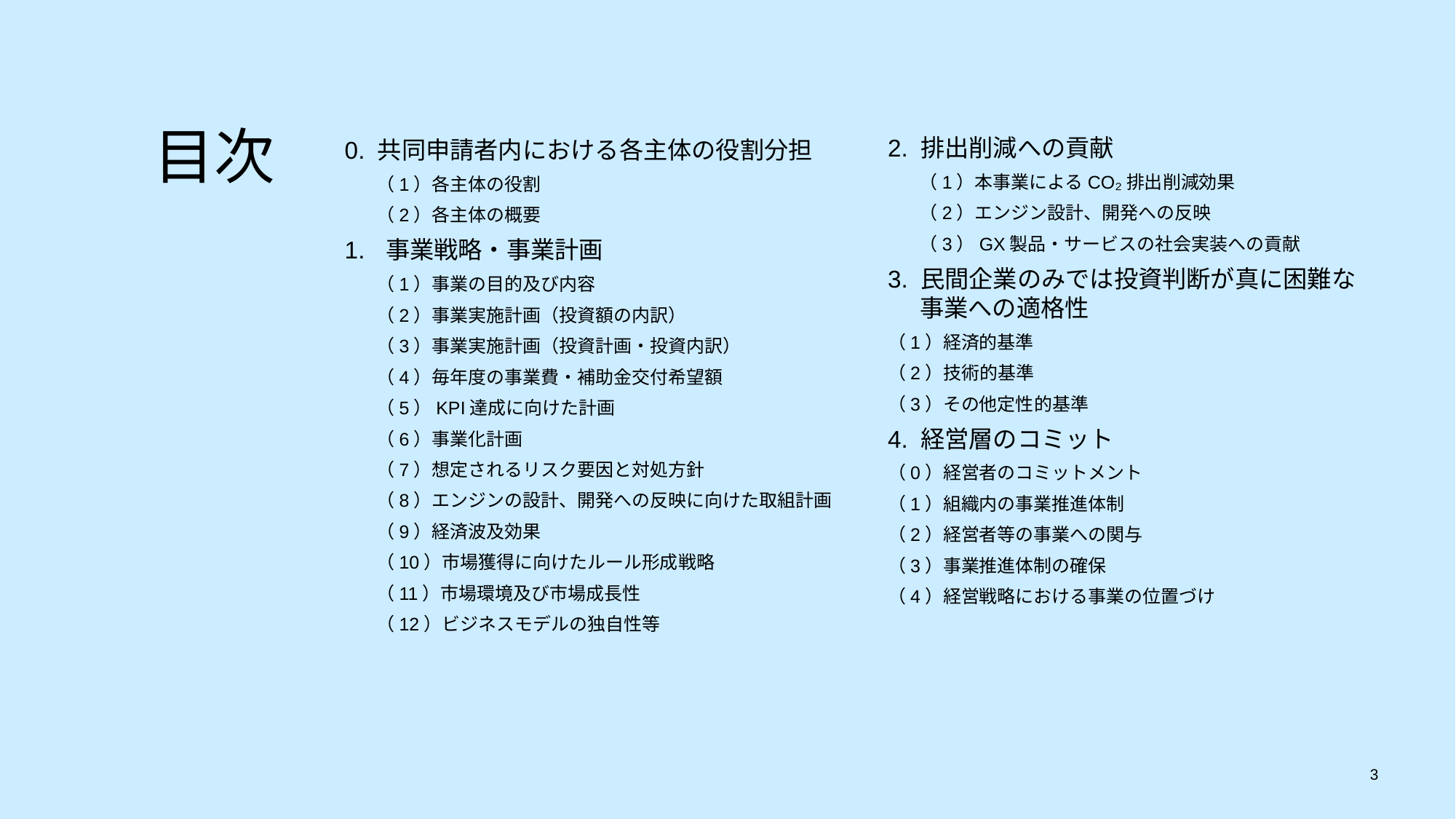

目次
2. 排出削減への貢献
（1）本事業によるCO₂排出削減効果
（2）エンジン設計、開発への反映
（3）GX製品・サービスの社会実装への貢献
3. 民間企業のみでは投資判断が真に困難な
事業への適格性
（1）経済的基準
（2）技術的基準
（3）その他定性的基準
4. 経営層のコミット
（0）経営者のコミットメント
（1）組織内の事業推進体制
（2）経営者等の事業への関与
（3）事業推進体制の確保
（4）経営戦略における事業の位置づけ

0. 共同申請者内における各主体の役割分担
（1）各主体の役割
（2）各主体の概要
事業戦略・事業計画
（1）事業の目的及び内容
（2）事業実施計画（投資額の内訳）
（3）事業実施計画（投資計画・投資内訳）
（4）毎年度の事業費・補助金交付希望額
（5）KPI達成に向けた計画
（6）事業化計画
（7）想定されるリスク要因と対処方針
（8）エンジンの設計、開発への反映に向けた取組計画
（9）経済波及効果
（10）市場獲得に向けたルール形成戦略
（11）市場環境及び市場成長性
（12）ビジネスモデルの独自性等